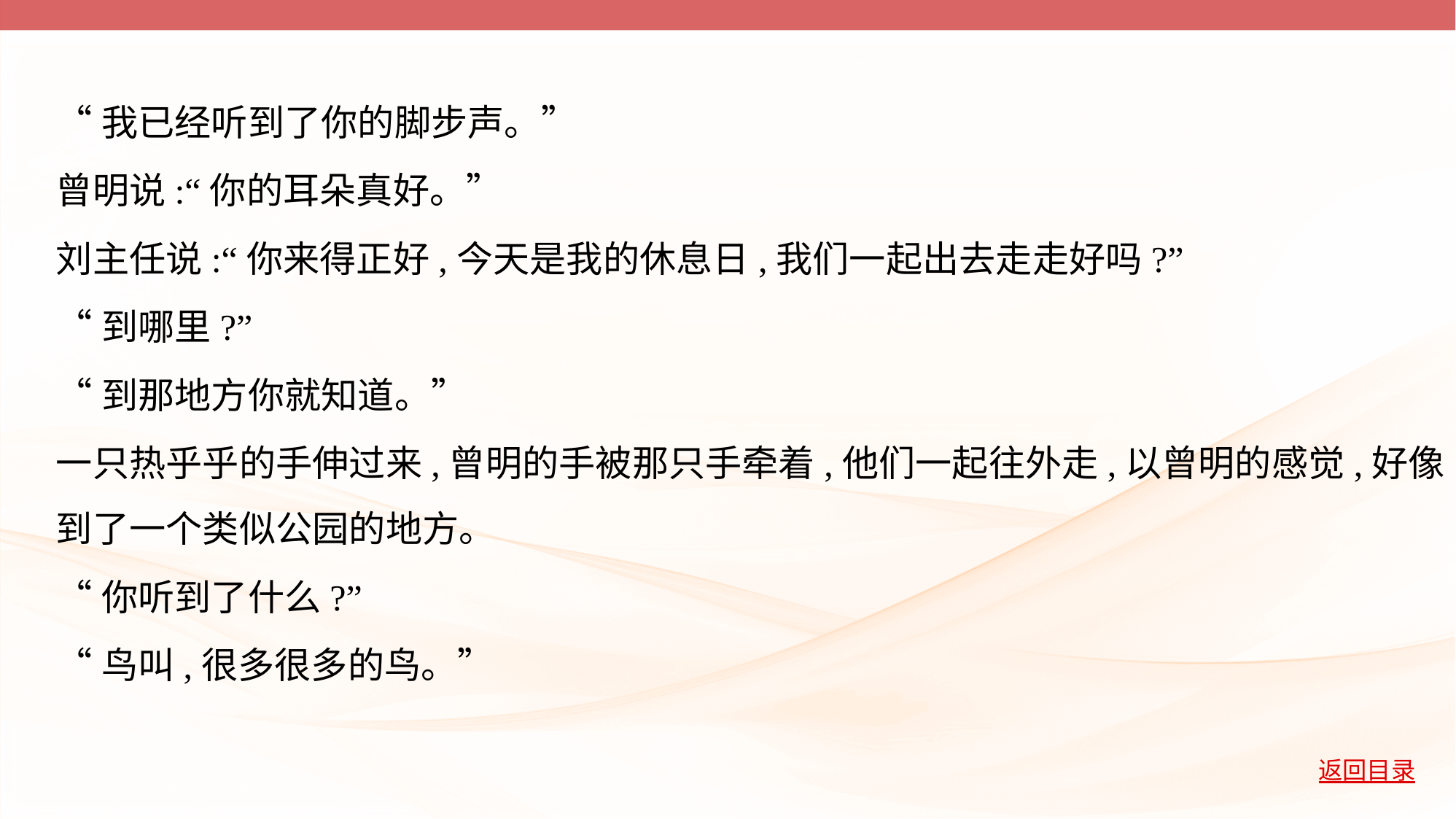

“我已经听到了你的脚步声。”
曾明说:“你的耳朵真好。”
刘主任说:“你来得正好,今天是我的休息日,我们一起出去走走好吗?”
“到哪里?”
“到那地方你就知道。”
一只热乎乎的手伸过来,曾明的手被那只手牵着,他们一起往外走,以曾明的感觉,好像
到了一个类似公园的地方。
“你听到了什么?”
“鸟叫,很多很多的鸟。”